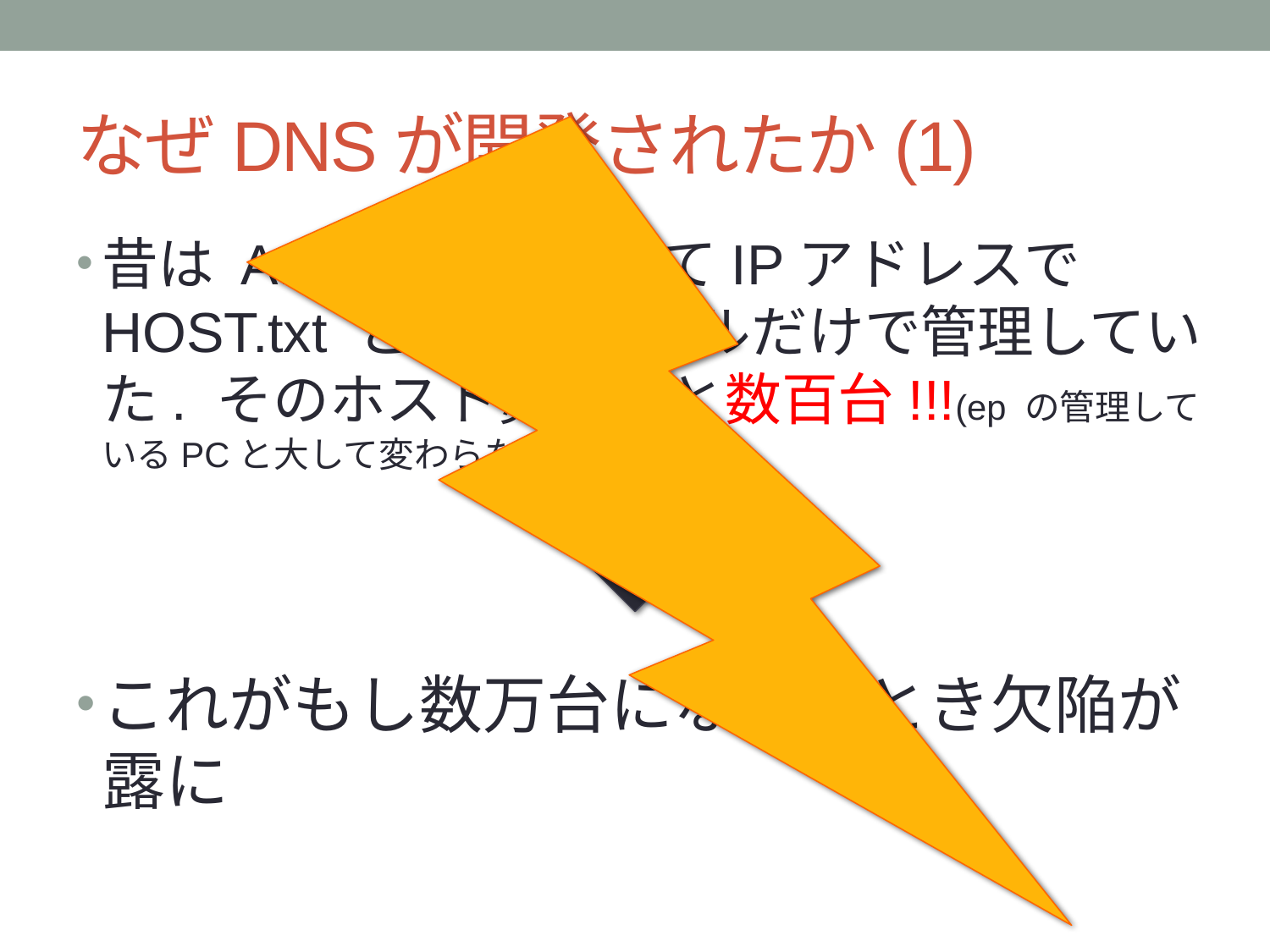

# なぜDNSが開発されたか(1)

昔は ARPAnet がすべてIPアドレスでHOST.txt というファイルだけで管理していた. そのホスト数なんと数百台!!!(ep の管理しているPCと大して変わらない…)

これがもし数万台になったとき欠陥が露に